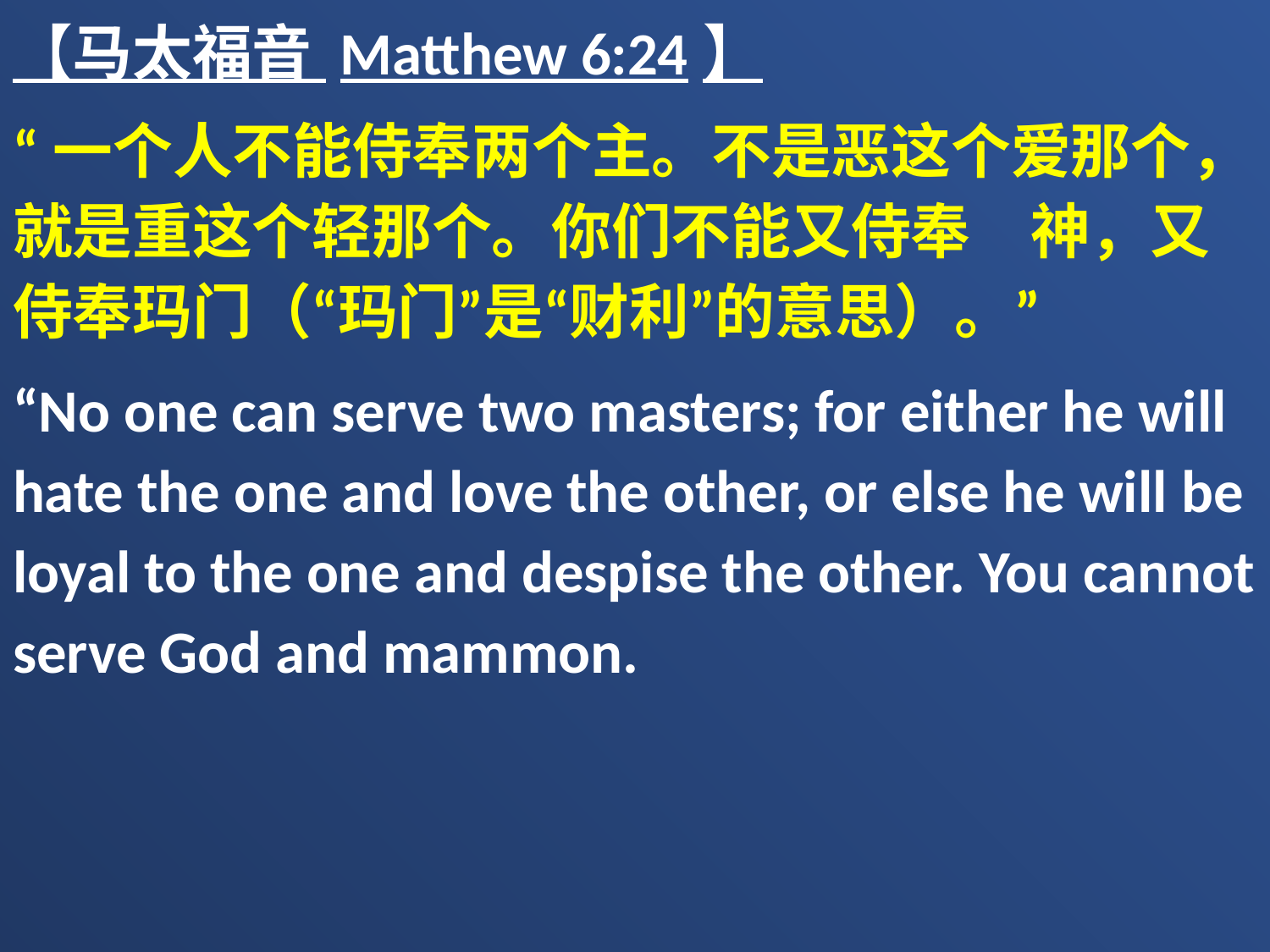

【马太福音 Matthew 6:24】
“一个人不能侍奉两个主。不是恶这个爱那个，就是重这个轻那个。你们不能又侍奉　神，又侍奉玛门（“玛门”是“财利”的意思）。”
“No one can serve two masters; for either he will hate the one and love the other, or else he will be loyal to the one and despise the other. You cannot serve God and mammon.